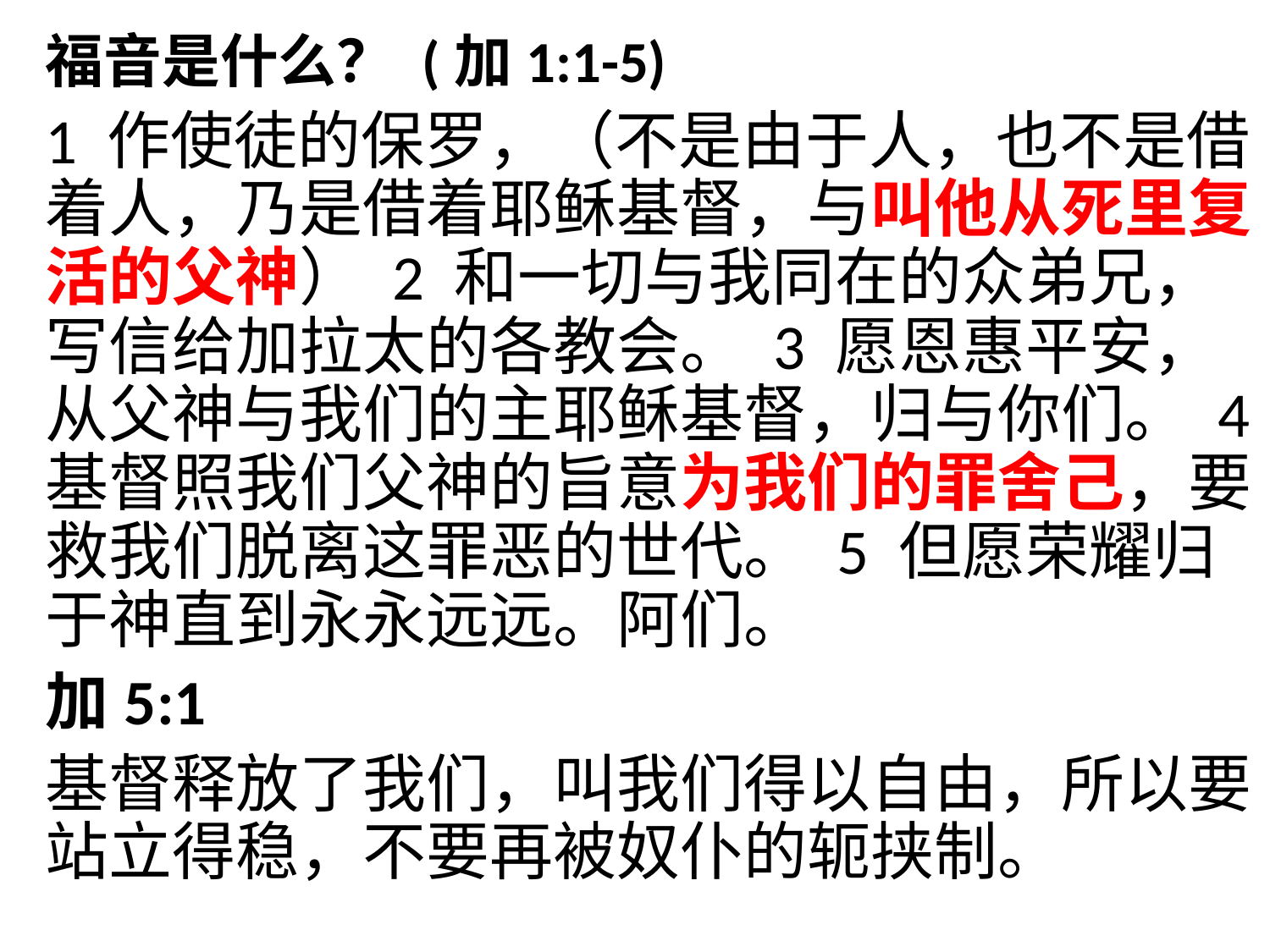

福音是什么？ (加1:1-5)
1 作使徒的保罗，（不是由于人，也不是借着人，乃是借着耶稣基督，与叫他从死里复活的父神） 2 和一切与我同在的众弟兄，写信给加拉太的各教会。 3 愿恩惠平安，从父神与我们的主耶稣基督，归与你们。 4 基督照我们父神的旨意为我们的罪舍己，要救我们脱离这罪恶的世代。 5 但愿荣耀归于神直到永永远远。阿们。
加5:1
基督释放了我们，叫我们得以自由，所以要站立得稳，不要再被奴仆的轭挟制。